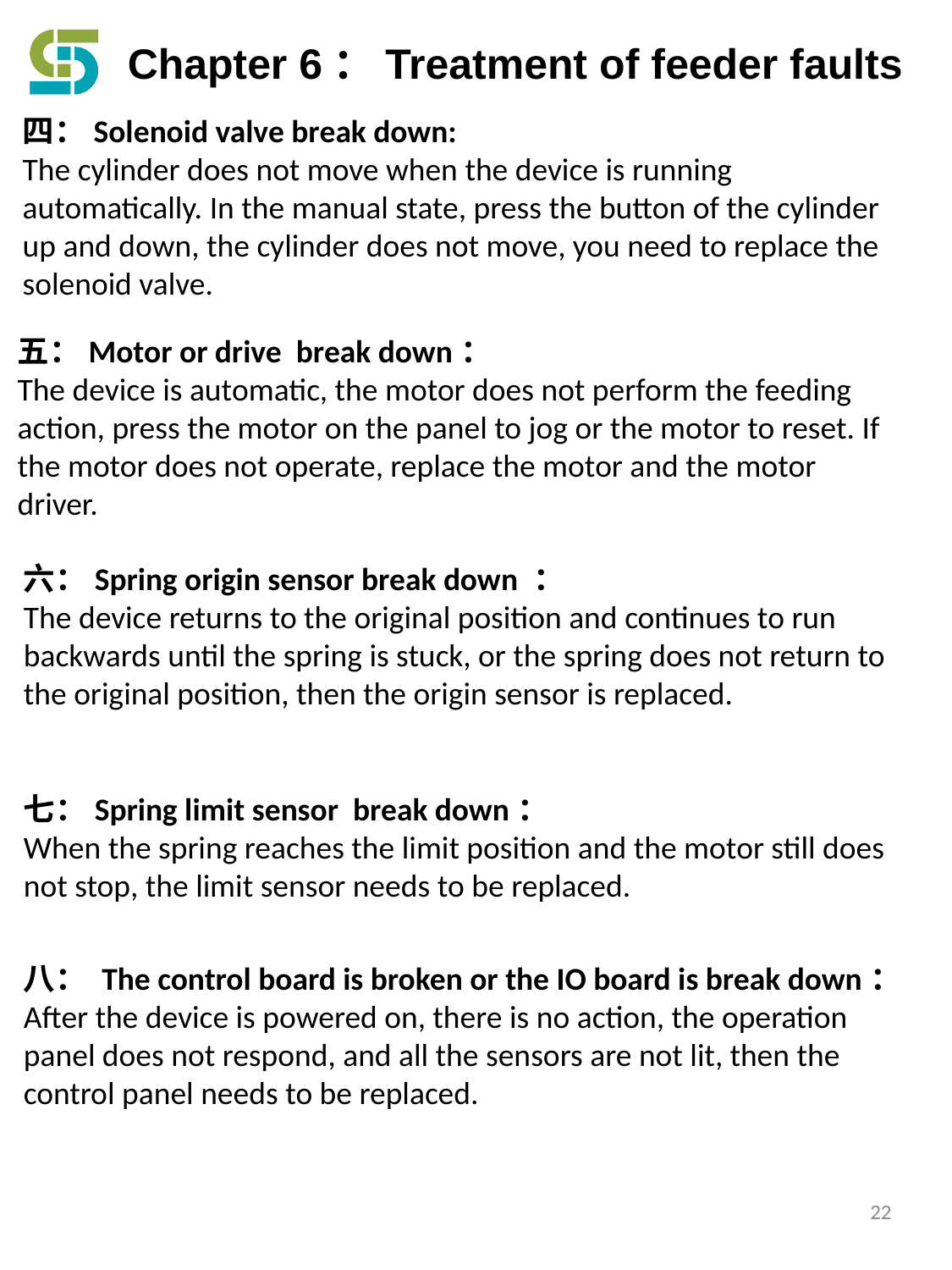

Chapter 6：Treatment of feeder faults
四：Solenoid valve break down:
The cylinder does not move when the device is running automatically. In the manual state, press the button of the cylinder up and down, the cylinder does not move, you need to replace the solenoid valve.
五：Motor or drive  break down：
The device is automatic, the motor does not perform the feeding action, press the motor on the panel to jog or the motor to reset. If the motor does not operate, replace the motor and the motor driver.
六：Spring origin sensor break down ：
The device returns to the original position and continues to run backwards until the spring is stuck, or the spring does not return to the original position, then the origin sensor is replaced.
七：Spring limit sensor  break down：
When the spring reaches the limit position and the motor still does not stop, the limit sensor needs to be replaced.
八： The control board is broken or the IO board is break down：
After the device is powered on, there is no action, the operation panel does not respond, and all the sensors are not lit, then the control panel needs to be replaced.
22